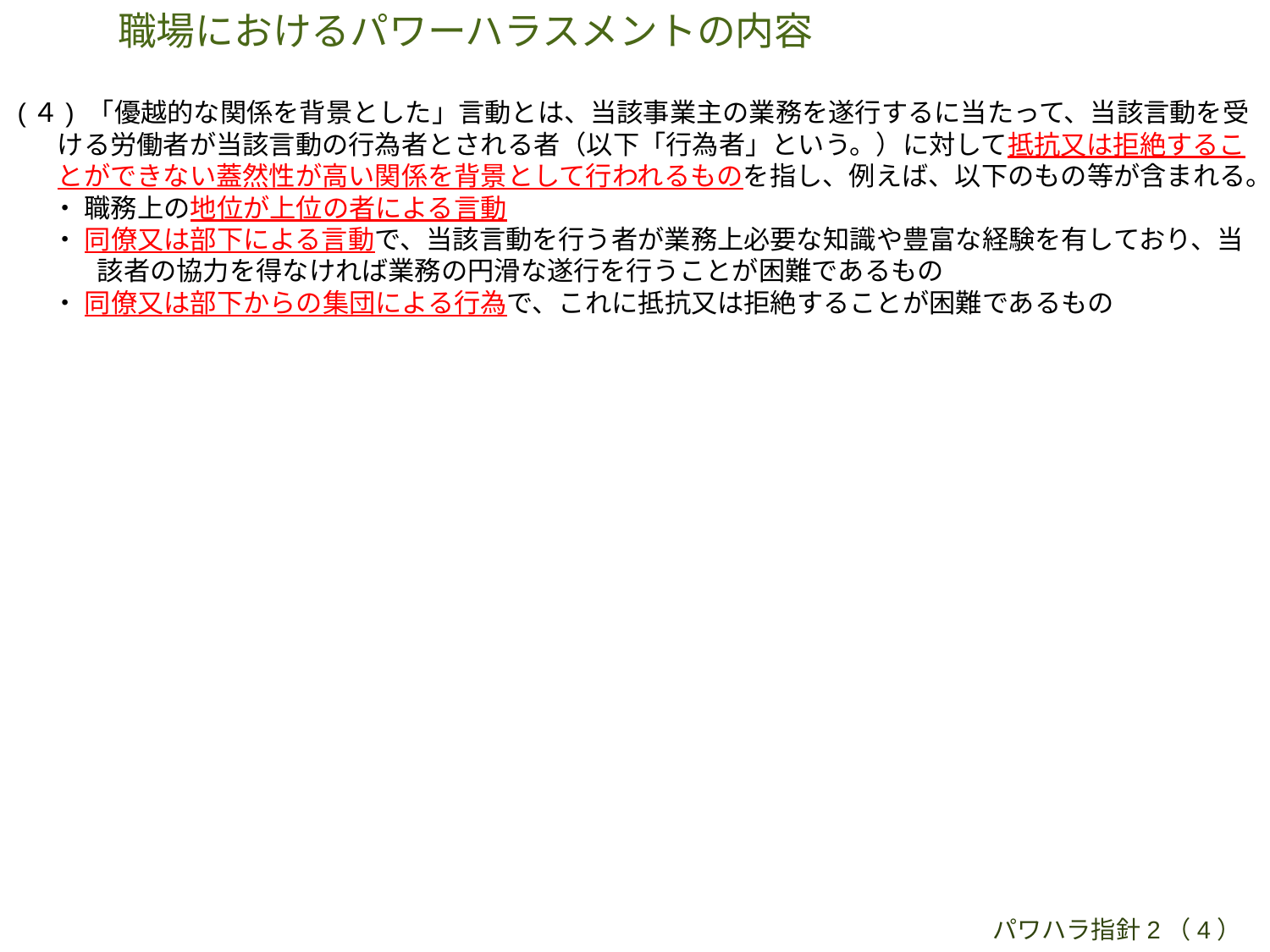

職場におけるパワーハラスメントの内容
(４) 「優越的な関係を背景とした」言動とは、当該事業主の業務を遂行するに当たって、当該言動を受ける労働者が当該言動の行為者とされる者（以下「行為者」という。）に対して抵抗又は拒絶することができない蓋然性が高い関係を背景として行われるものを指し、例えば、以下のもの等が含まれる。
  ・ 職務上の地位が上位の者による言動
  ・ 同僚又は部下による言動で、当該言動を行う者が業務上必要な知識や豊富な経験を有しており、当該者の協力を得なければ業務の円滑な遂行を行うことが困難であるもの
  ・ 同僚又は部下からの集団による行為で、これに抵抗又は拒絶することが困難であるもの
パワハラ指針2（4）